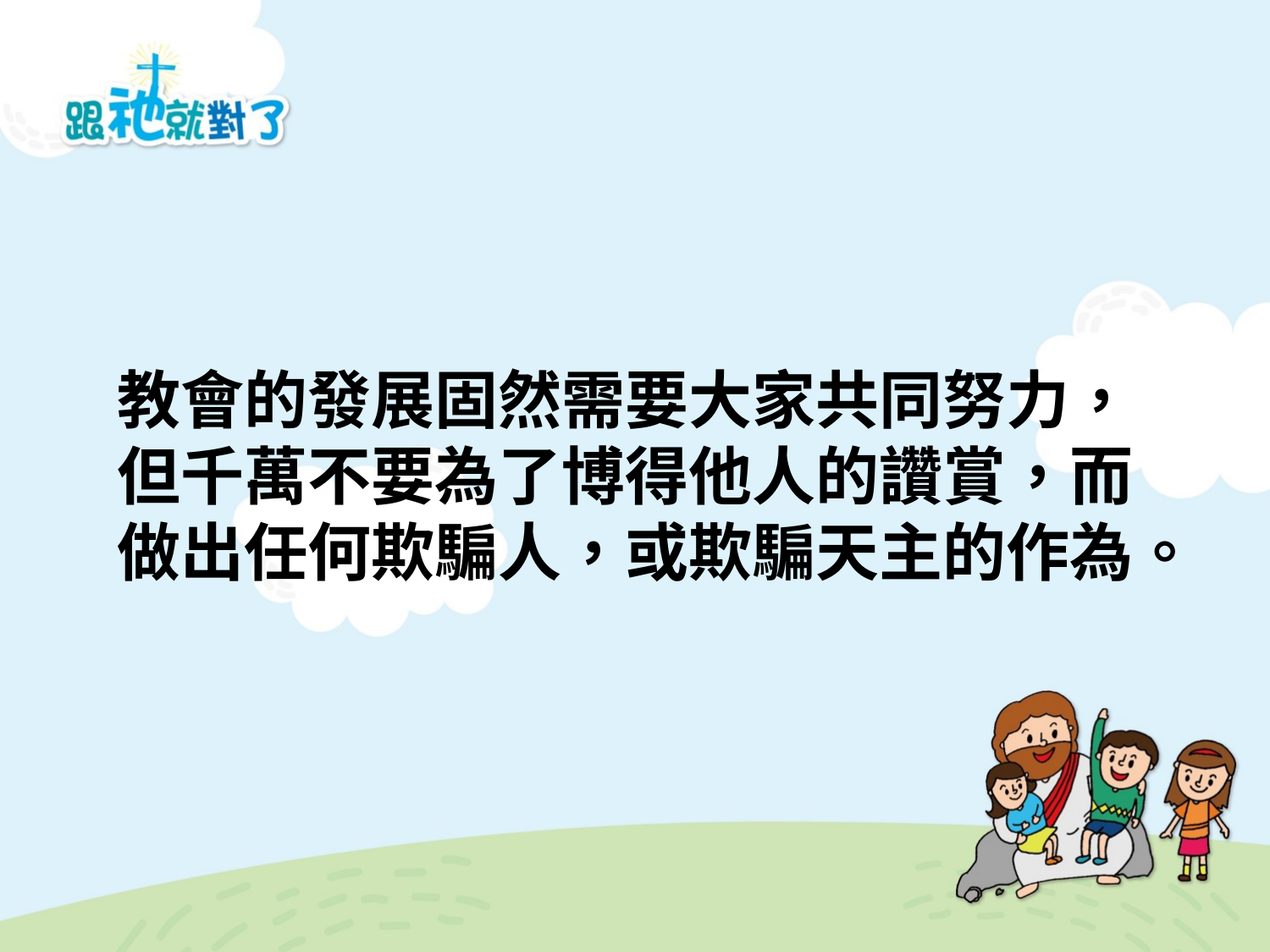

教會的發展固然需要大家共同努力，但千萬不要為了博得他人的讚賞，而做出任何欺騙人，或欺騙天主的作為。